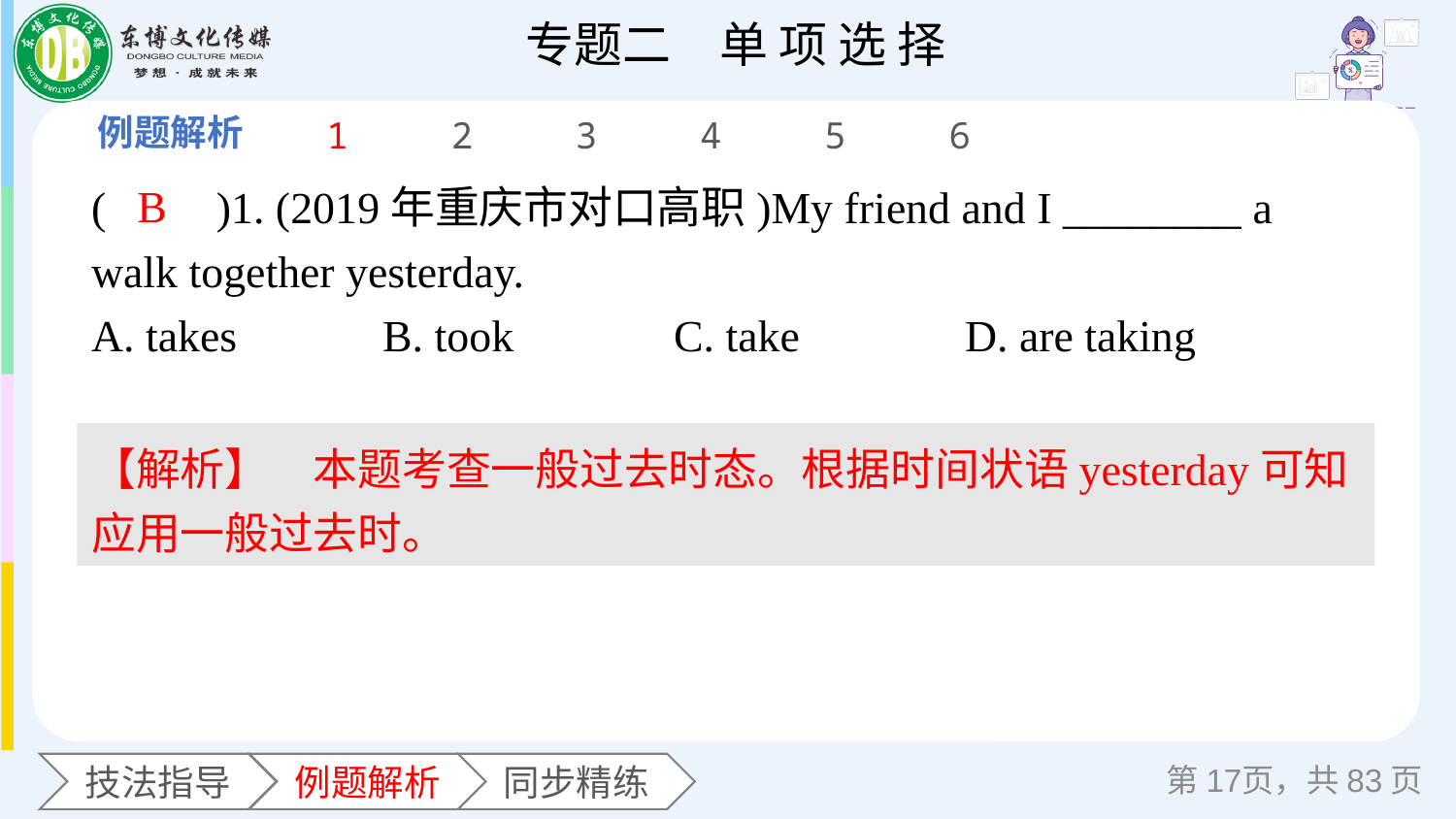

1
2
3
4
5
6
(　　)1. (2019年重庆市对口高职)My friend and I ________ a walk together yesterday.
A. takes    	B. took    	C. take    	D. are taking
B
【解析】　本题考查一般过去时态。根据时间状语yesterday可知应用一般过去时。
第17页，共83页